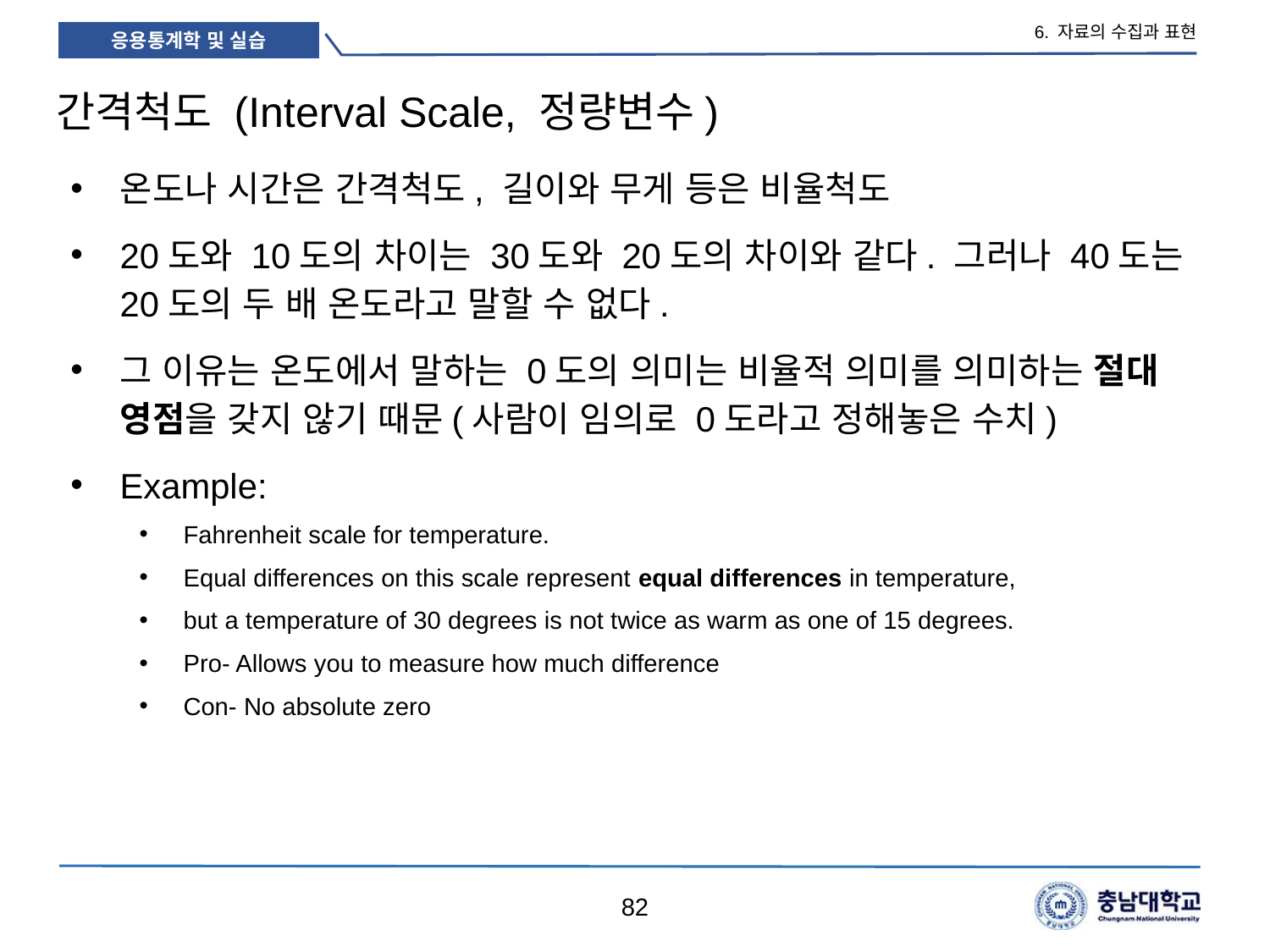

6. 자료의 수집과 표현
# 간격척도 (Interval Scale, 정량변수)
온도나 시간은 간격척도, 길이와 무게 등은 비율척도
20도와 10도의 차이는 30도와 20도의 차이와 같다. 그러나 40도는 20도의 두 배 온도라고 말할 수 없다.
그 이유는 온도에서 말하는 0도의 의미는 비율적 의미를 의미하는 절대 영점을 갖지 않기 때문(사람이 임의로 0도라고 정해놓은 수치)
Example:
Fahrenheit scale for temperature.
Equal differences on this scale represent equal differences in temperature,
but a temperature of 30 degrees is not twice as warm as one of 15 degrees.
Pro- Allows you to measure how much difference
Con- No absolute zero
82